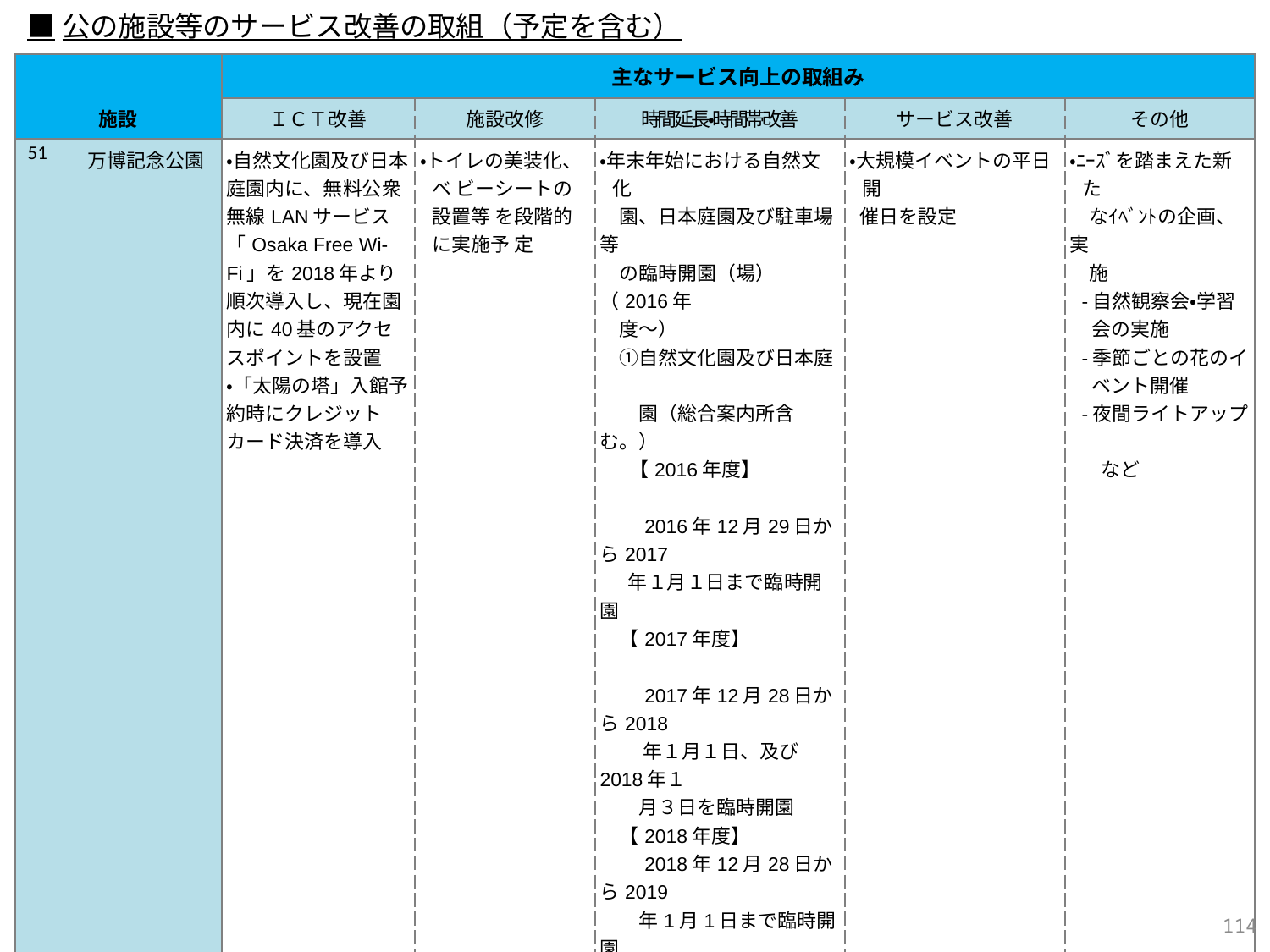

■公の施設等のサービス改善の取組（予定を含む）
| 施設 |  | 主なサービス向上の取組み |  |  |  |  |
| --- | --- | --- | --- | --- | --- | --- |
|  |  | ＩＣＴ改善 | 施設改修 | 時間延長・時間帯改善 | サービス改善 | その他 |
| 51 | 万博記念公園 | ・自然文化園及び日本庭園内に、無料公衆無線LANサービス「Osaka Free Wi-Fi」を2018年より順次導入し、現在園内に40基のアクセスポイントを設置 ・「太陽の塔」入館予約時にクレジットカード決済を導入 | ・トイレの美装化、ベ ビーシートの設置等 を段階的に実施予 定 | ・年末年始における自然文化 　園、日本庭園及び駐車場等 　の臨時開園（場）（2016年 　度～） 　①自然文化園及び日本庭　　　 　　園（総合案内所含む。） 　【2016年度】　　　　　　　 　　2016年12月29日から2017 　 年１月１日まで臨時開園 　【2017年度】　　　　　　　　　 　　2017年12月28日から2018 　　 年１月１日、及び2018年１ 　　月３日を臨時開園 　【2018年度】 　　2018年12月28日から2019　 　　年1月1日まで臨時開園 　②駐車場 　　・①の臨時開園に伴い、一 　　部駐車場を臨時開場 　　・休園日（水曜日）の中央 　　駐車場運営団体バス事前 　　予約制開始に伴い中央駐 　　車場を無休とした（2016年 　　10月～） | ・大規模イベントの平日開 催日を設定 | ・ﾆｰｽﾞを踏まえた新た 　なｲﾍﾞﾝﾄの企画、実 　施 -自然観察会・学習 会の実施 -季節ごとの花のイ ベント開催　　 -夜間ライトアップ 　　　　　　　　　など |
114